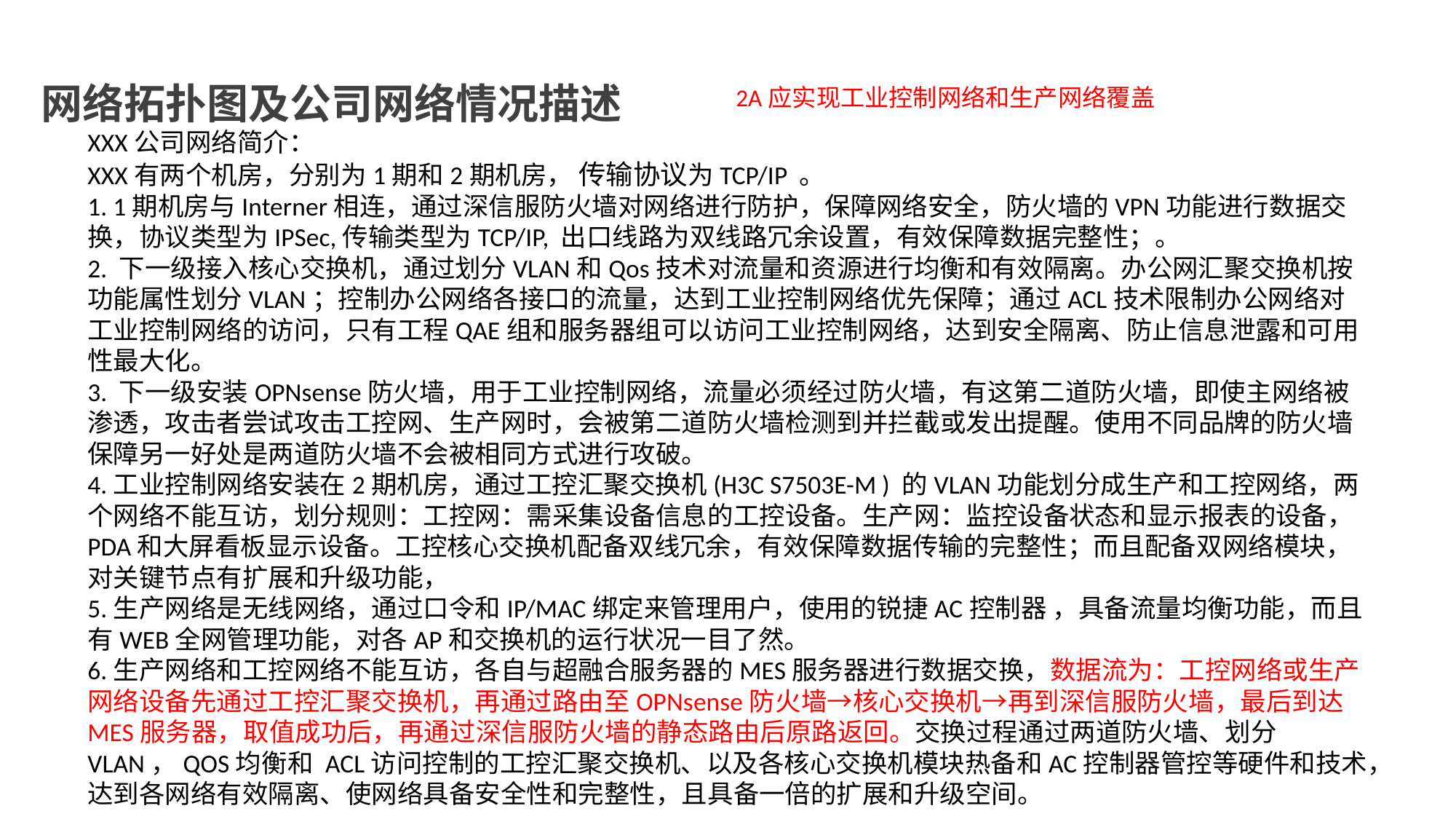

# 网络拓扑图及公司网络情况描述
2A应实现工业控制网络和生产网络覆盖

XXX公司网络简介：
XXX有两个机房，分别为1期和2期机房， 传输协议为TCP/IP 。
1. 1期机房与Interner相连，通过深信服防火墙对网络进行防护，保障网络安全，防火墙的VPN功能进行数据交换，协议类型为IPSec,传输类型为TCP/IP, 出口线路为双线路冗余设置，有效保障数据完整性；。
2. 下一级接入核心交换机，通过划分VLAN和Qos技术对流量和资源进行均衡和有效隔离。办公网汇聚交换机按功能属性划分VLAN；控制办公网络各接口的流量，达到工业控制网络优先保障；通过ACL技术限制办公网络对工业控制网络的访问，只有工程QAE组和服务器组可以访问工业控制网络，达到安全隔离、防止信息泄露和可用性最大化。
3. 下一级安装OPNsense防火墙，用于工业控制网络，流量必须经过防火墙，有这第二道防火墙，即使主网络被渗透，攻击者尝试攻击工控网、生产网时，会被第二道防火墙检测到并拦截或发出提醒。使用不同品牌的防火墙保障另一好处是两道防火墙不会被相同方式进行攻破。
4.工业控制网络安装在2期机房，通过工控汇聚交换机(H3C S7503E-M ) 的VLAN功能划分成生产和工控网络，两个网络不能互访，划分规则：工控网：需采集设备信息的工控设备。生产网：监控设备状态和显示报表的设备，PDA和大屏看板显示设备。工控核心交换机配备双线冗余，有效保障数据传输的完整性；而且配备双网络模块，对关键节点有扩展和升级功能，
5.生产网络是无线网络，通过口令和IP/MAC绑定来管理用户，使用的锐捷AC控制器 ，具备流量均衡功能，而且有WEB全网管理功能，对各AP和交换机的运行状况一目了然。
6.生产网络和工控网络不能互访，各自与超融合服务器的MES服务器进行数据交换，数据流为：工控网络或生产网络设备先通过工控汇聚交换机，再通过路由至OPNsense防火墙→核心交换机→再到深信服防火墙，最后到达MES服务器，取值成功后，再通过深信服防火墙的静态路由后原路返回。交换过程通过两道防火墙、划分VLAN，QOS均衡和 ACL访问控制的工控汇聚交换机、以及各核心交换机模块热备和AC控制器管控等硬件和技术，达到各网络有效隔离、使网络具备安全性和完整性，且具备一倍的扩展和升级空间。